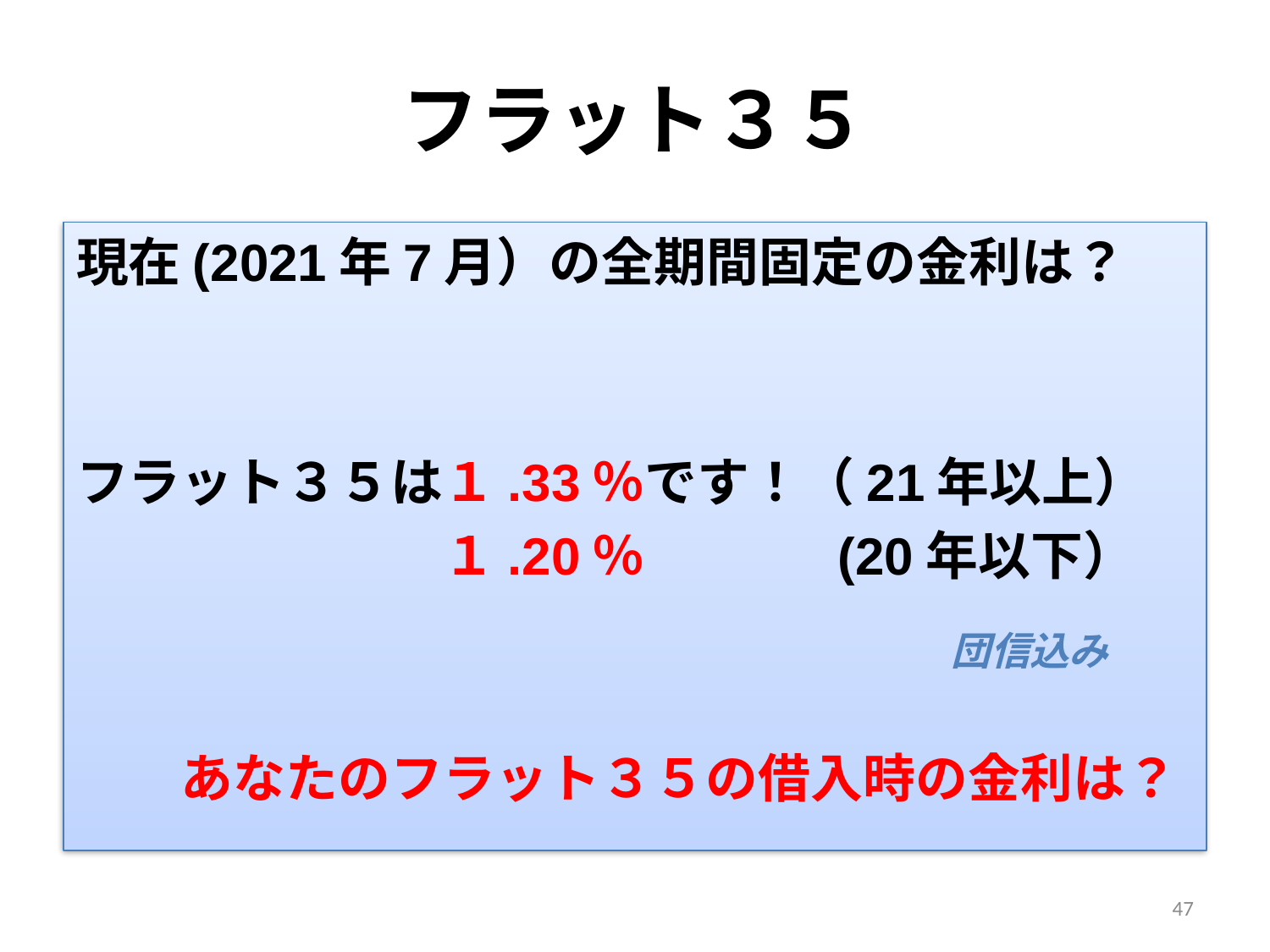

# フラット３５
現在(2021年7月）の全期間固定の金利は？

フラット３５は１.33％です！（21年以上）
　　　　　　　１.20％　　　  (20年以下）
　　　　　　　　　　　　　団信込み

　　あなたのフラット３５の借入時の金利は？

47